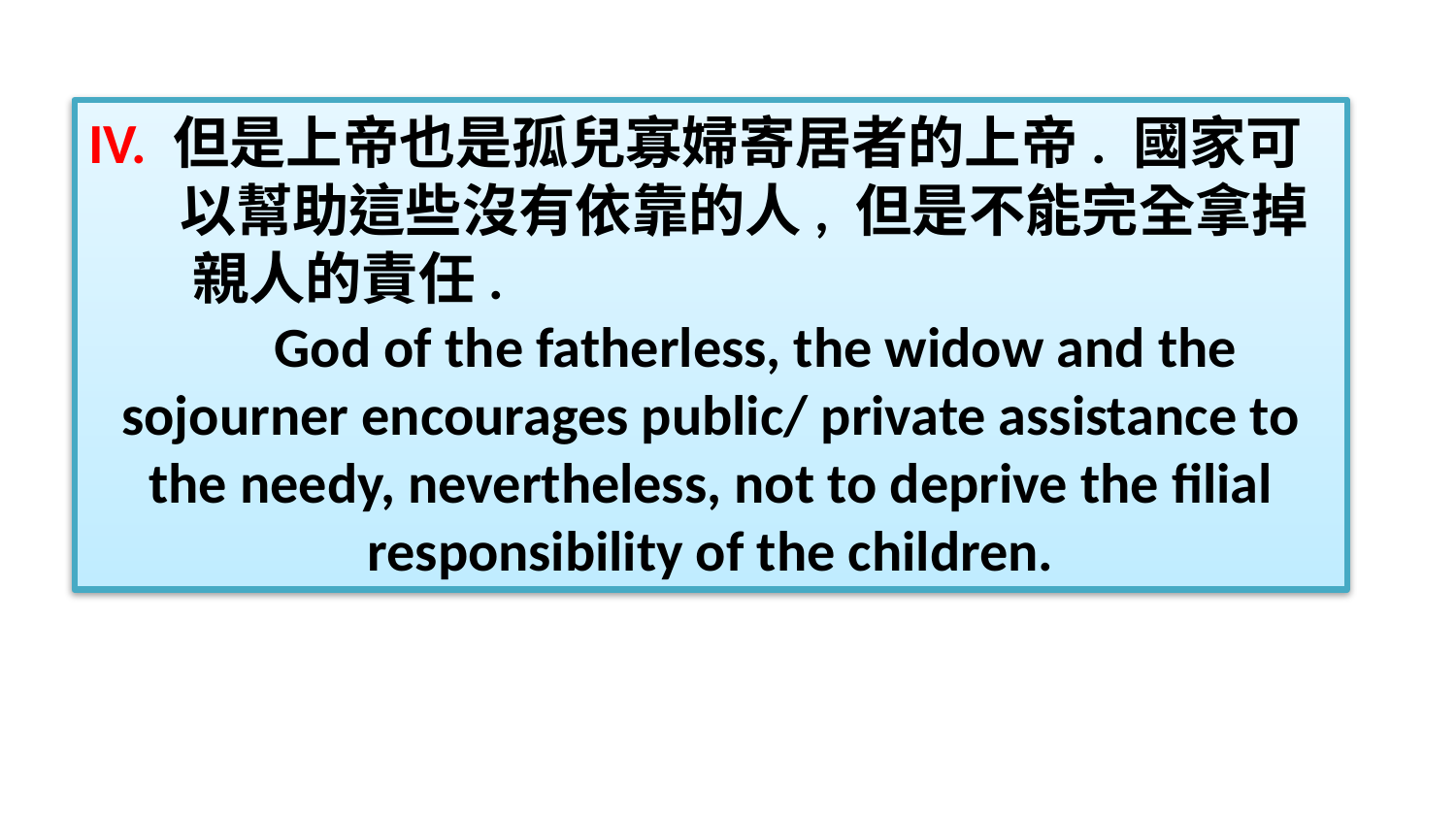

IV. 但是上帝也是孤兒寡婦寄居者的上帝. 國家可
      以幫助這些沒有依靠的人, 但是不能完全拿掉
       親人的責任.
       God of the fatherless, the widow and the sojourner encourages public/ private assistance to the needy, nevertheless, not to deprive the filial responsibility of the children.